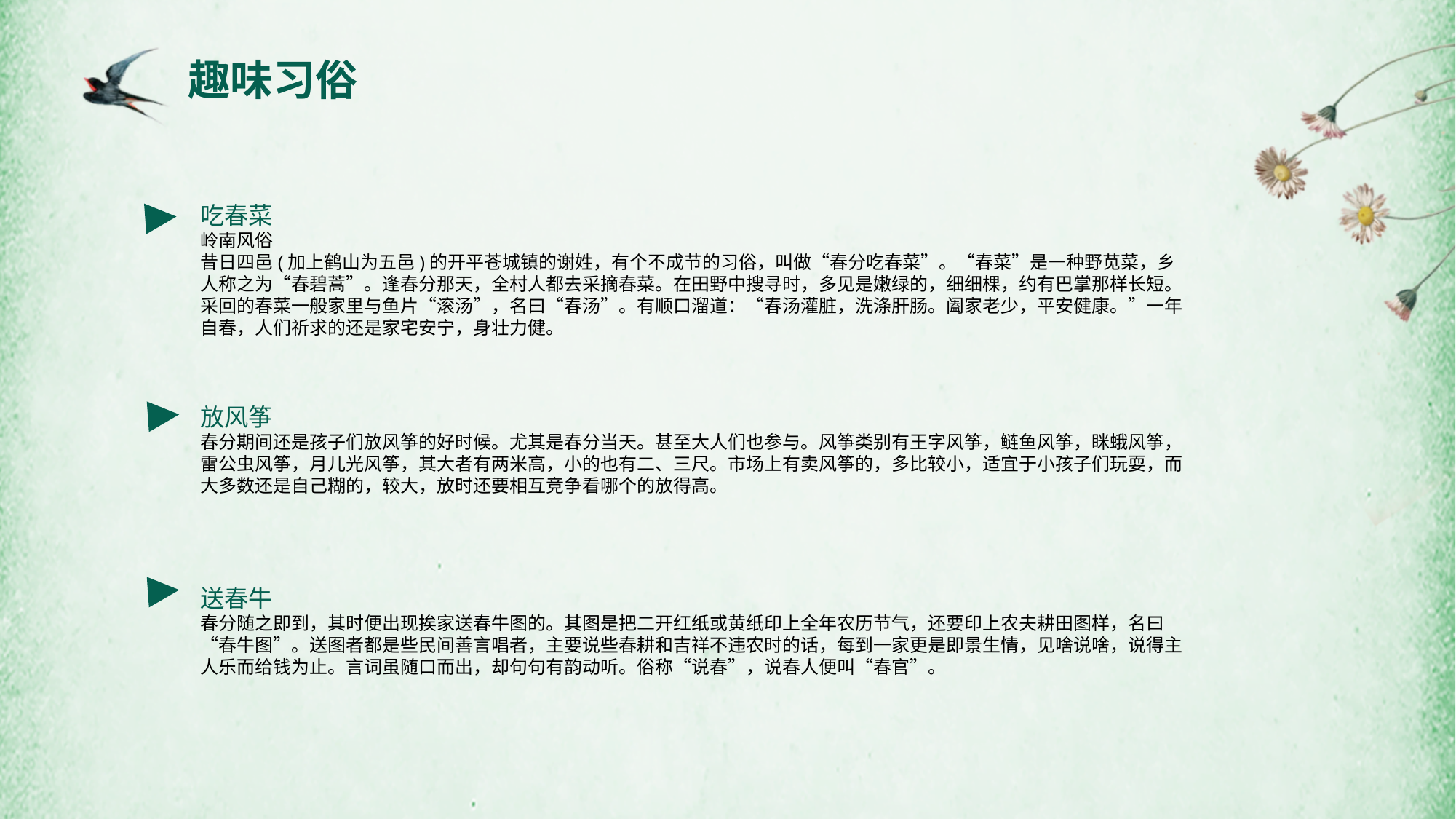

趣味习俗
吃春菜
岭南风俗
昔日四邑(加上鹤山为五邑)的开平苍城镇的谢姓，有个不成节的习俗，叫做“春分吃春菜”。“春菜”是一种野苋菜，乡人称之为“春碧蒿”。逢春分那天，全村人都去采摘春菜。在田野中搜寻时，多见是嫩绿的，细细棵，约有巴掌那样长短。采回的春菜一般家里与鱼片“滚汤”，名曰“春汤”。有顺口溜道：“春汤灌脏，洗涤肝肠。阖家老少，平安健康。”一年自春，人们祈求的还是家宅安宁，身壮力健。

放风筝
春分期间还是孩子们放风筝的好时候。尤其是春分当天。甚至大人们也参与。风筝类别有王字风筝，鲢鱼风筝，眯蛾风筝，雷公虫风筝，月儿光风筝，其大者有两米高，小的也有二、三尺。市场上有卖风筝的，多比较小，适宜于小孩子们玩耍，而大多数还是自己糊的，较大，放时还要相互竞争看哪个的放得高。

送春牛
春分随之即到，其时便出现挨家送春牛图的。其图是把二开红纸或黄纸印上全年农历节气，还要印上农夫耕田图样，名曰“春牛图”。送图者都是些民间善言唱者，主要说些春耕和吉祥不违农时的话，每到一家更是即景生情，见啥说啥，说得主人乐而给钱为止。言词虽随口而出，却句句有韵动听。俗称“说春”，说春人便叫“春官”。